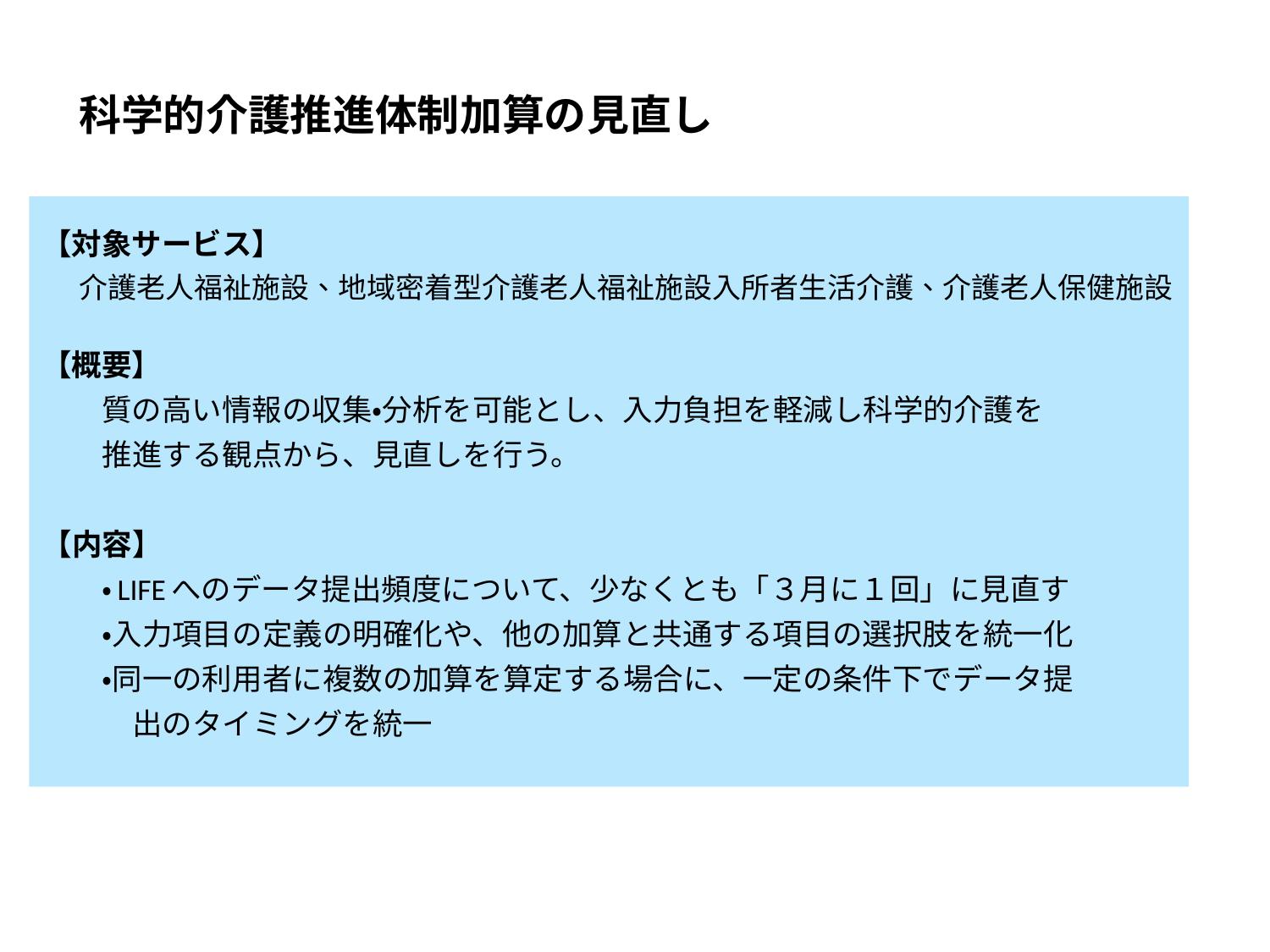

# 科学的介護推進体制加算の見直し

【対象サービス】
　　介護老人福祉施設、地域密着型介護老人福祉施設入所者生活介護、介護老人保健施設

【概要】
　　質の高い情報の収集・分析を可能とし、入力負担を軽減し科学的介護を
　　推進する観点から、見直しを行う。

【内容】
　　・LIFEへのデータ提出頻度について、少なくとも「３月に１回」に見直す
　　・入力項目の定義の明確化や、他の加算と共通する項目の選択肢を統一化
　　・同一の利用者に複数の加算を算定する場合に、一定の条件下でデータ提
　　　出のタイミングを統一